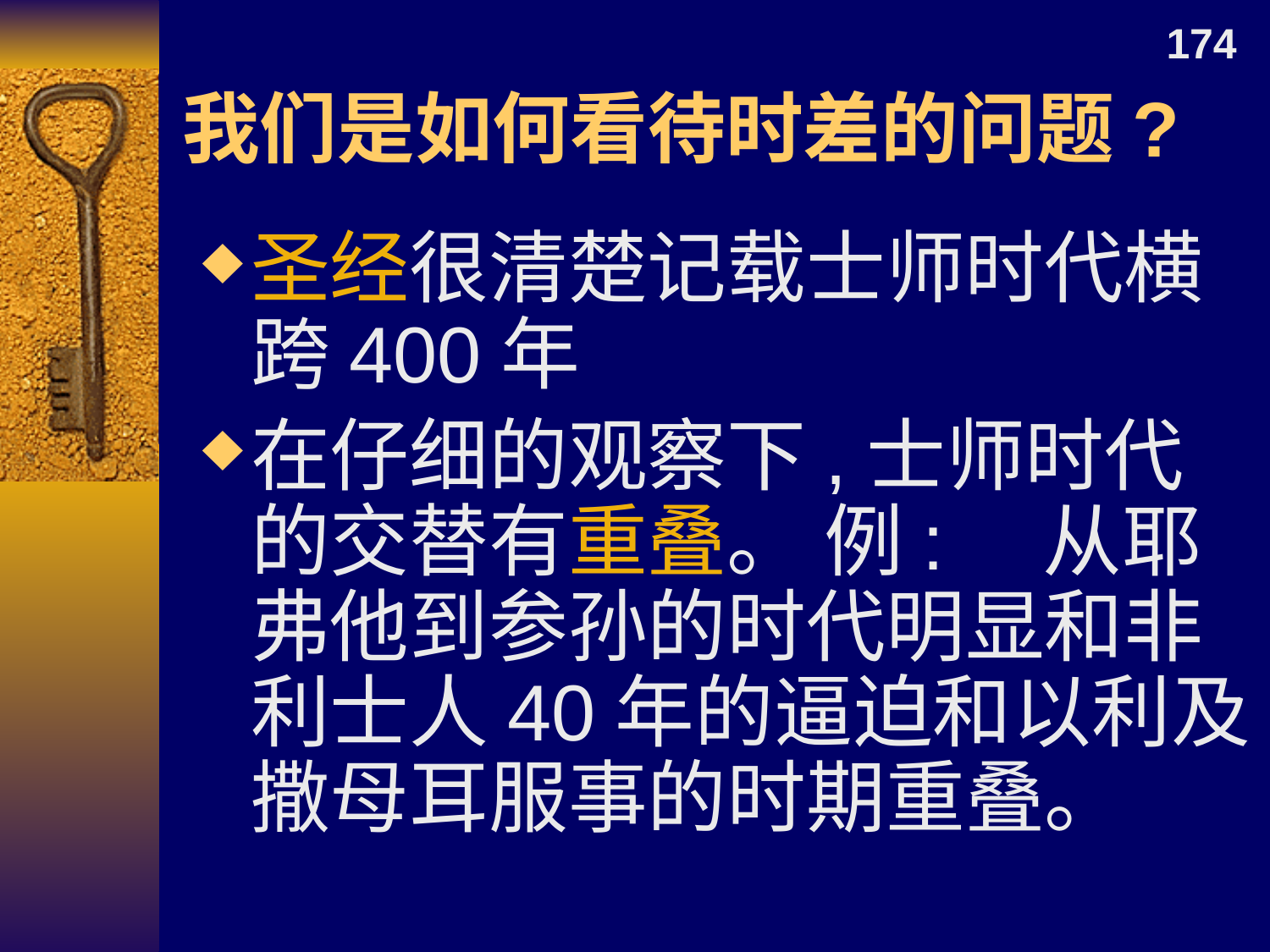

174
# 我们是如何看待时差的问题?
圣经很清楚记载士师时代横跨400年
在仔细的观察下,士师时代的交替有重叠。 例:　从耶弗他到参孙的时代明显和非利士人40年的逼迫和以利及撒母耳服事的时期重叠。